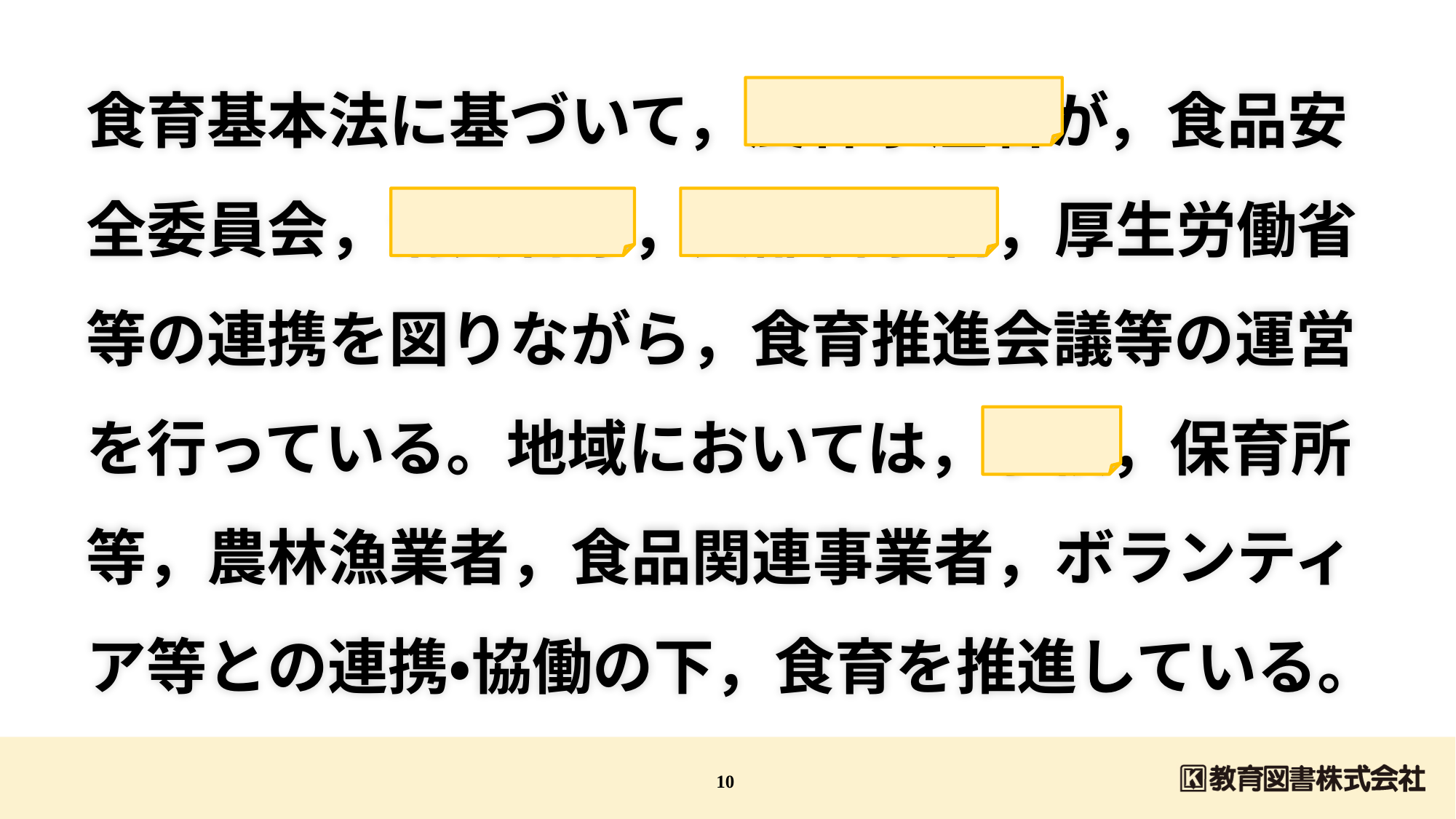

食育基本法に基づいて，農林水産省が，食品安全委員会，消費者庁，文部科学省，厚生労働省等の連携を図りながら，食育推進会議等の運営を行っている。地域においては，学校，保育所等，農林漁業者，食品関連事業者，ボランティア等との連携・協働の下，食育を推進している。

10